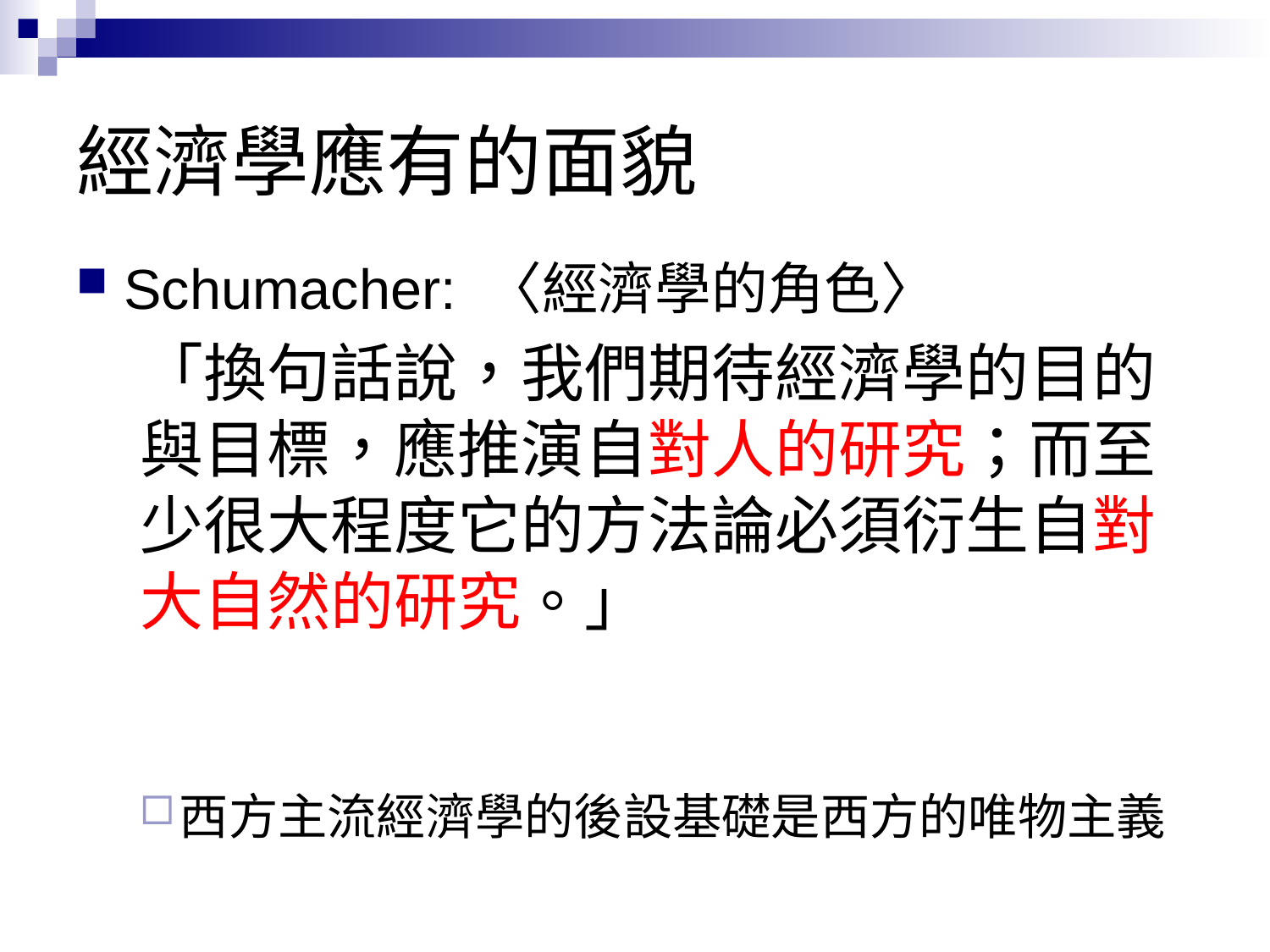

# 經濟學應有的面貌
Schumacher: 〈經濟學的角色〉
「換句話說，我們期待經濟學的目的與目標，應推演自對人的研究；而至少很大程度它的方法論必須衍生自對大自然的研究。」

西方主流經濟學的後設基礎是西方的唯物主義